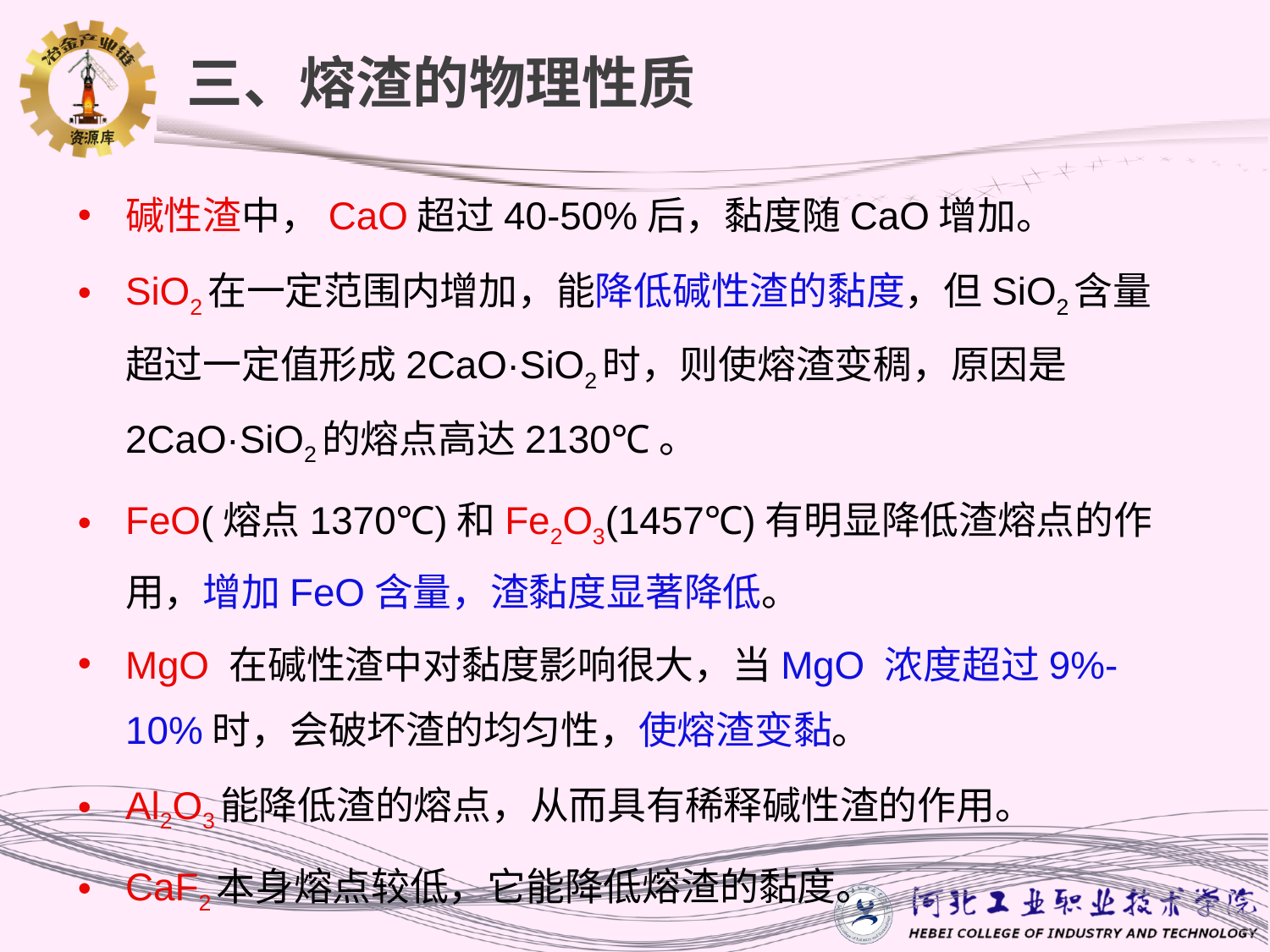

三、熔渣的物理性质
碱性渣中，CaO超过40-50%后，黏度随CaO增加。
SiO2在一定范围内增加，能降低碱性渣的黏度，但SiO2含量超过一定值形成2CaO·SiO2时，则使熔渣变稠，原因是2CaO·SiO2的熔点高达2130℃。
FeO(熔点1370℃)和Fe2O3(1457℃)有明显降低渣熔点的作用，增加FeO含量，渣黏度显著降低。
MgO 在碱性渣中对黏度影响很大，当MgO 浓度超过9%-10%时，会破坏渣的均匀性，使熔渣变黏。
Al2O3能降低渣的熔点，从而具有稀释碱性渣的作用。
CaF2本身熔点较低，它能降低熔渣的黏度。